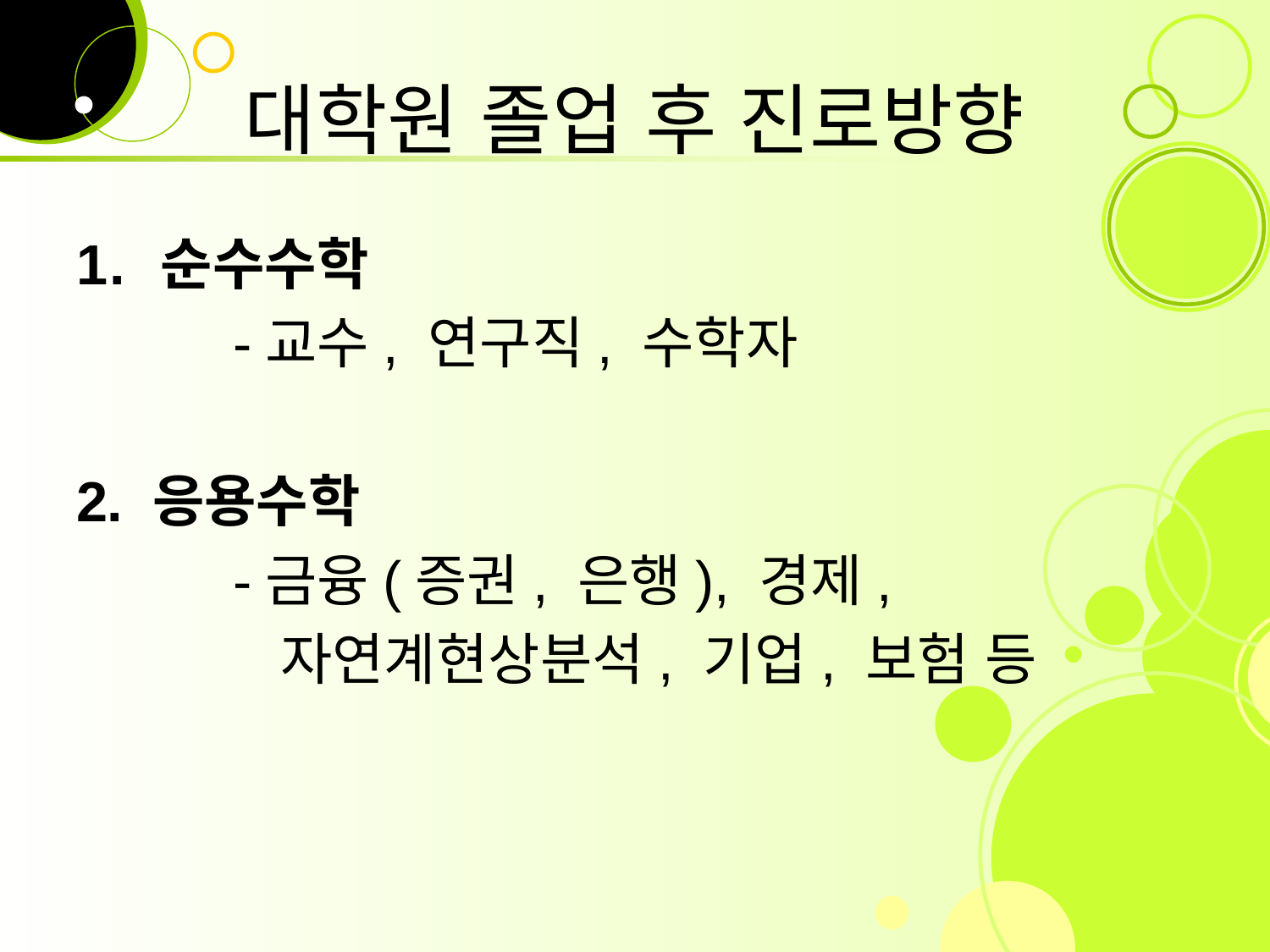

# 대학원 졸업 후 진로방향

순수수학
          -교수, 연구직, 수학자

2. 응용수학
          -금융(증권, 은행), 경제,
            자연계현상분석, 기업, 보험 등